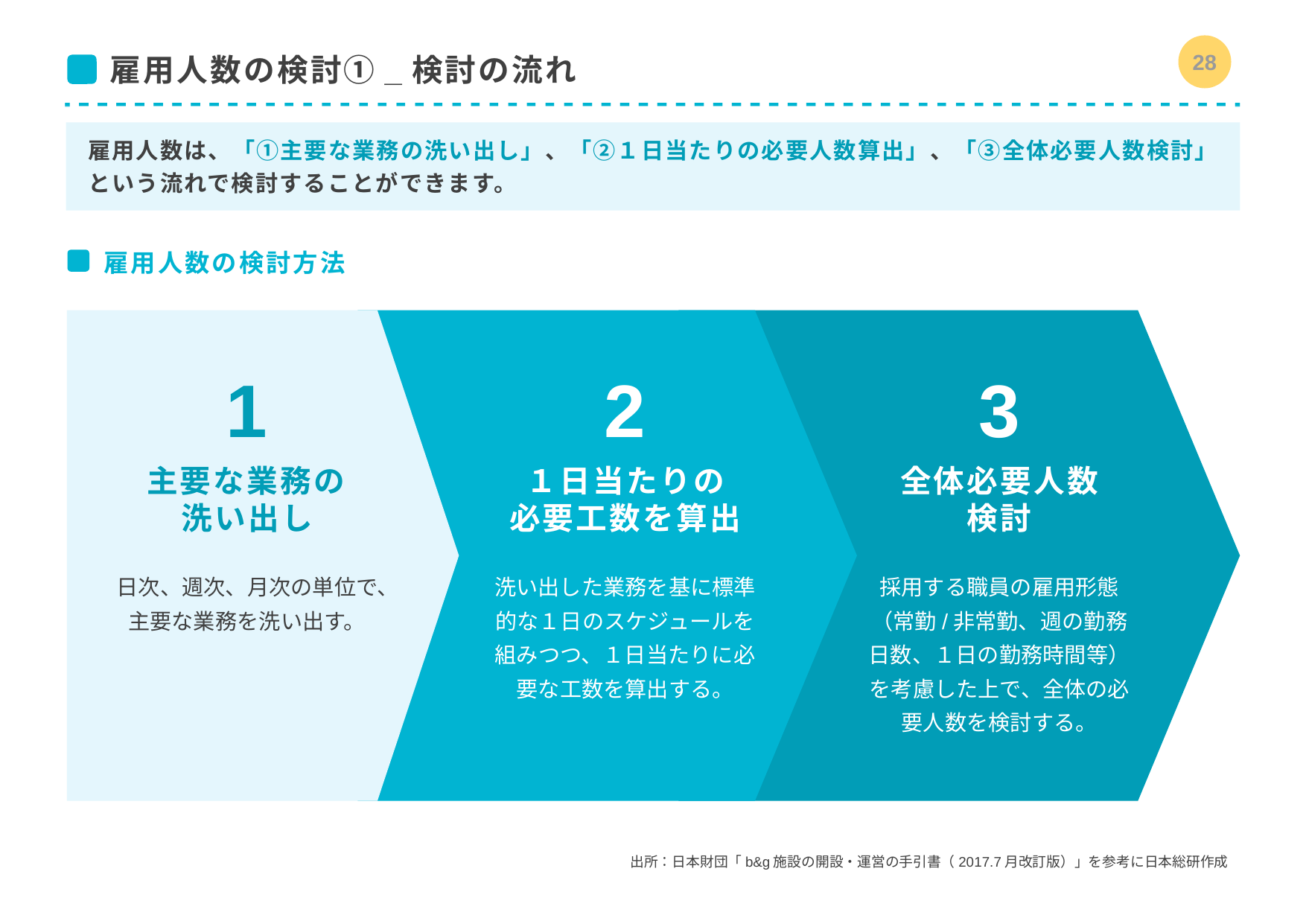

28
# 雇用人数の検討①_検討の流れ
雇用人数は、「①主要な業務の洗い出し」、「②１日当たりの必要人数算出」、「③全体必要人数検討」という流れで検討することができます。
雇用人数の検討方法

1
2
3
主要な業務の洗い出し
１日当たりの
必要工数を算出
全体必要人数
検討
日次、週次、月次の単位で、主要な業務を洗い出す。
洗い出した業務を基に標準的な１日のスケジュールを組みつつ、１日当たりに必要な工数を算出する。
採用する職員の雇用形態（常勤/非常勤、週の勤務日数、１日の勤務時間等）を考慮した上で、全体の必要人数を検討する。
出所：日本財団「b&g施設の開設・運営の手引書（2017.7月改訂版）」を参考に日本総研作成